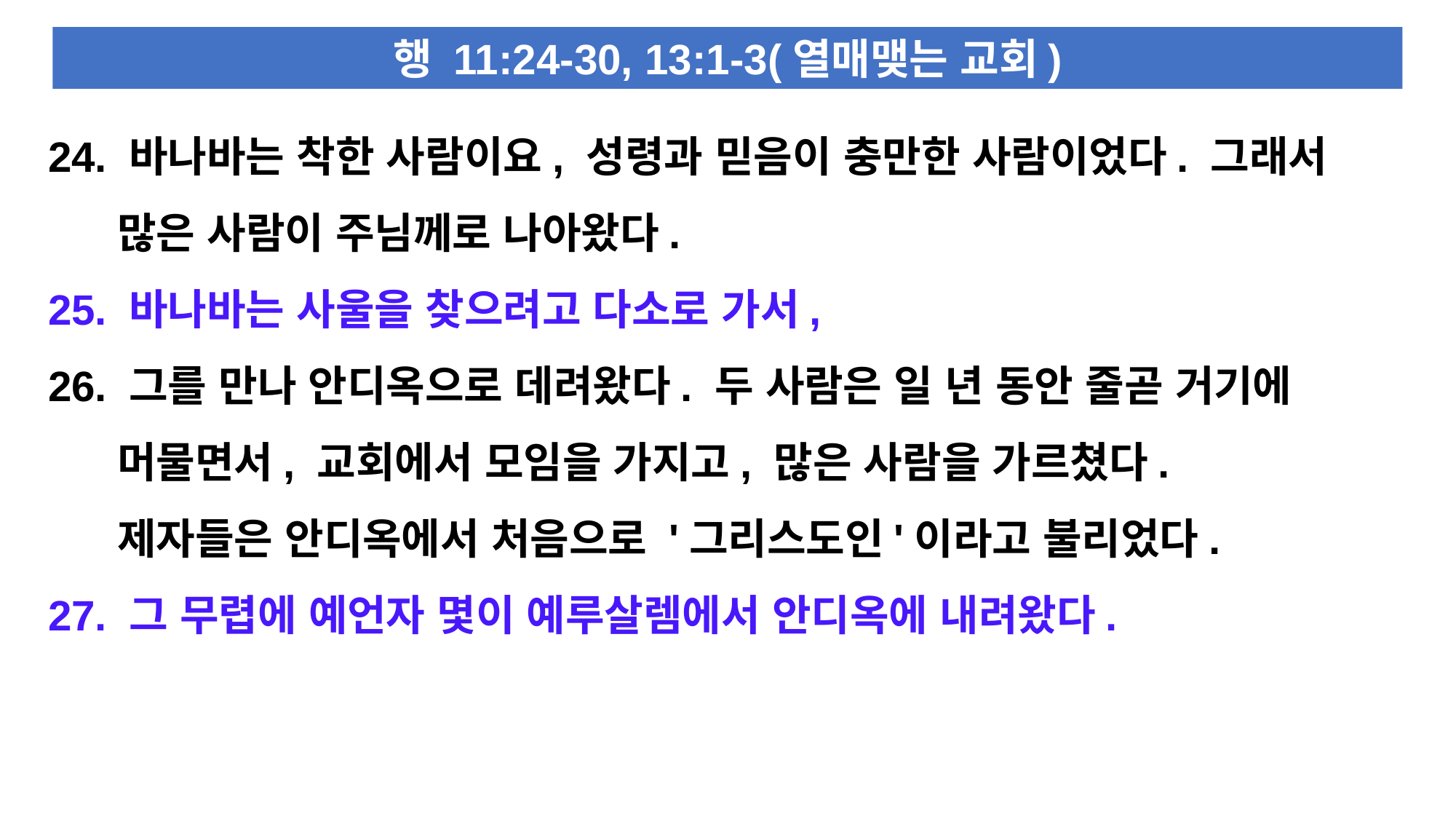

행 11:24-30, 13:1-3(열매맺는 교회)
24. 바나바는 착한 사람이요, 성령과 믿음이 충만한 사람이었다. 그래서
     많은 사람이 주님께로 나아왔다.
25. 바나바는 사울을 찾으려고 다소로 가서,
26. 그를 만나 안디옥으로 데려왔다. 두 사람은 일 년 동안 줄곧 거기에
     머물면서, 교회에서 모임을 가지고, 많은 사람을 가르쳤다.
     제자들은 안디옥에서 처음으로 '그리스도인'이라고 불리었다.
27. 그 무렵에 예언자 몇이 예루살렘에서 안디옥에 내려왔다.